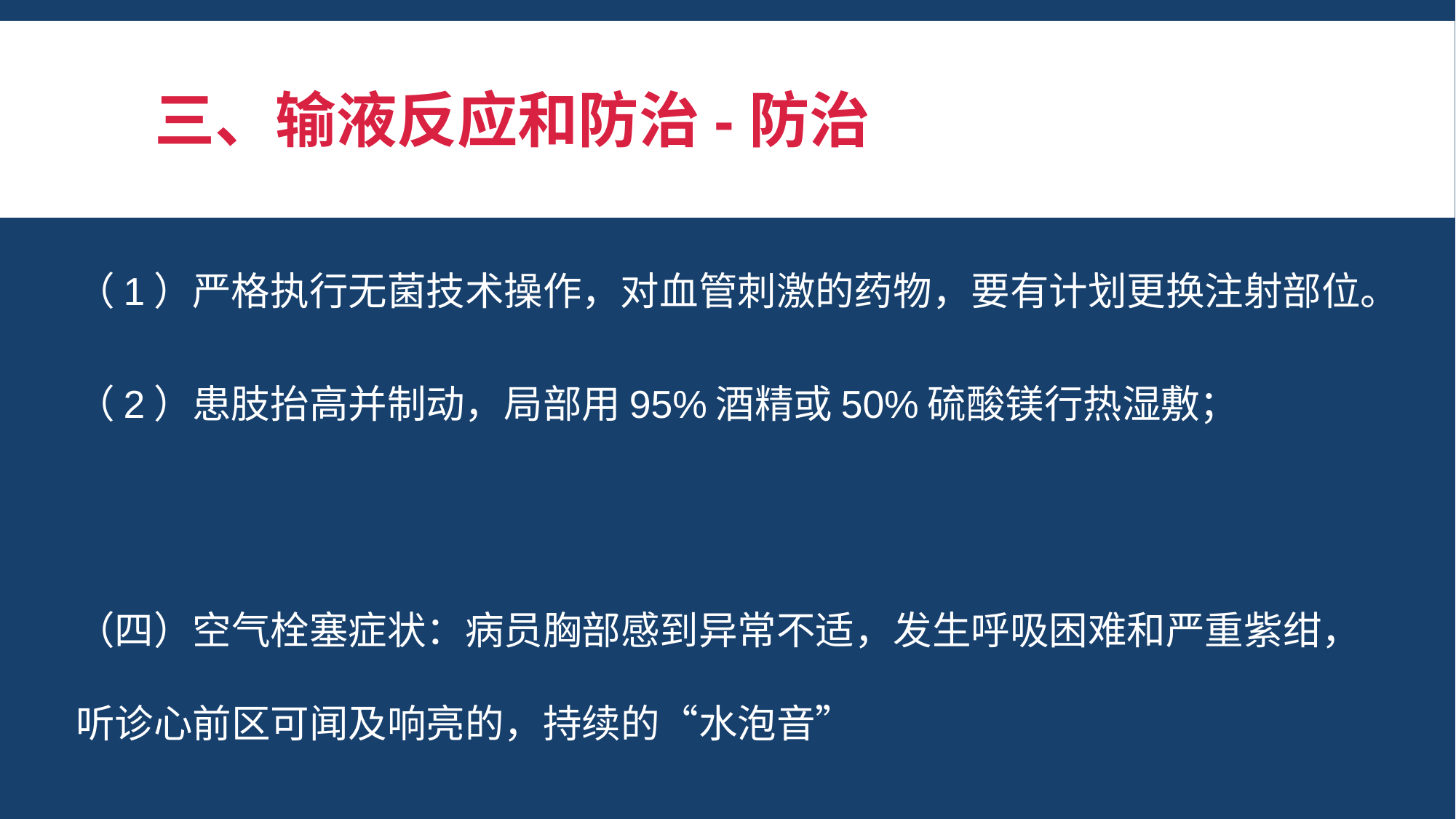

# 三、输液反应和防治-防治
（1）严格执行无菌技术操作，对血管刺激的药物，要有计划更换注射部位。
（2）患肢抬高并制动，局部用95%酒精或50%硫酸镁行热湿敷；

（四）空气栓塞症状：病员胸部感到异常不适，发生呼吸困难和严重紫绀，听诊心前区可闻及响亮的，持续的“水泡音”